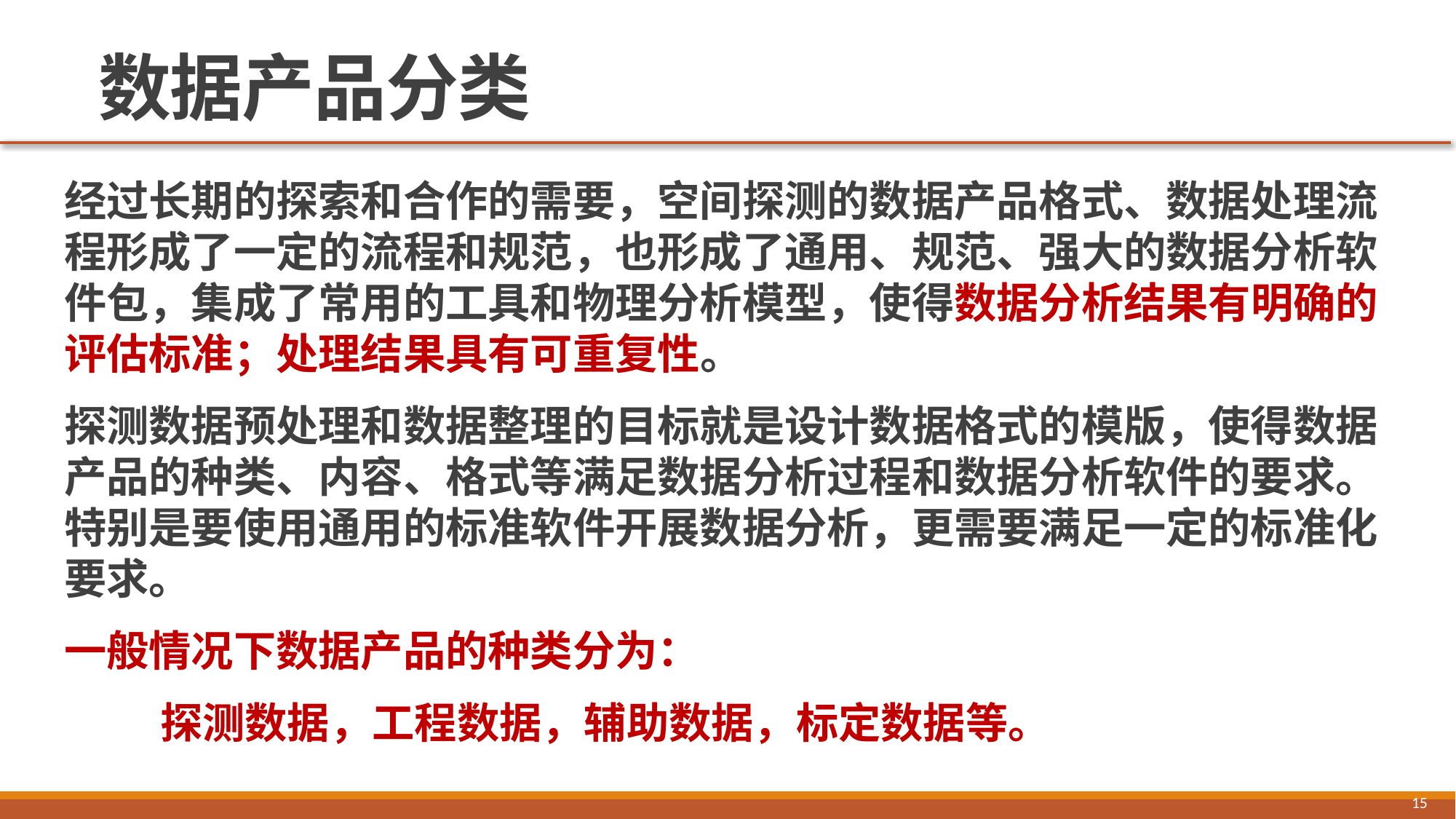

# 数据产品分类
经过长期的探索和合作的需要，空间探测的数据产品格式、数据处理流程形成了一定的流程和规范，也形成了通用、规范、强大的数据分析软件包，集成了常用的工具和物理分析模型，使得数据分析结果有明确的评估标准；处理结果具有可重复性。
探测数据预处理和数据整理的目标就是设计数据格式的模版，使得数据产品的种类、内容、格式等满足数据分析过程和数据分析软件的要求。特别是要使用通用的标准软件开展数据分析，更需要满足一定的标准化要求。
一般情况下数据产品的种类分为：
探测数据，工程数据，辅助数据，标定数据等。
15